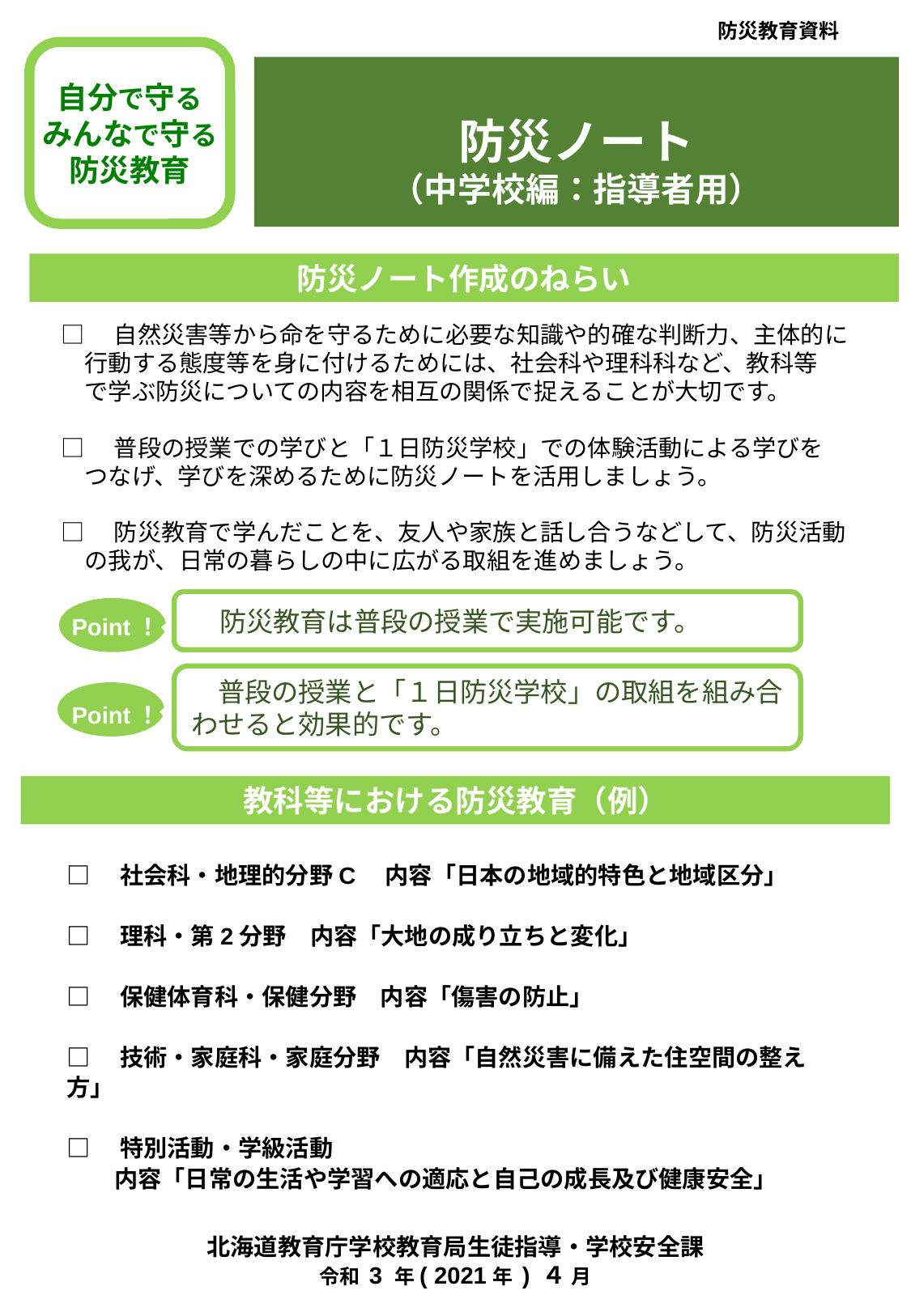

防災教育資料

自分で守る
みんなで守る
防災教育

防災ノート
（中学校編：指導者用）
防災ノート作成のねらい
□　自然災害等から命を守るために必要な知識や的確な判断力、主体的に
　行動する態度等を身に付けるためには、社会科や理科科など、教科等
　で学ぶ防災についての内容を相互の関係で捉えることが大切です。

□　普段の授業での学びと「１日防災学校」での体験活動による学びを
　つなげ、学びを深めるために防災ノートを活用しましょう。

□　防災教育で学んだことを、友人や家族と話し合うなどして、防災活動
　の我が、日常の暮らしの中に広がる取組を進めましょう。
防災教育は普段の授業で実施可能です。

Point！
　普段の授業と「１日防災学校」の取組を組み合わせると効果的です。

Point！
教科等における防災教育（例）

□　社会科・地理的分野C　内容「日本の地域的特色と地域区分」

□　理科・第2分野　内容「大地の成り立ちと変化」

□　保健体育科・保健分野　内容「傷害の防止」

□　技術・家庭科・家庭分野　内容「自然災害に備えた住空間の整え方」

□　特別活動・学級活動
　　内容「日常の生活や学習への適応と自己の成長及び健康安全」
北海道教育庁学校教育局生徒指導・学校安全課
令和 3 年( 2021年 ) ４ 月